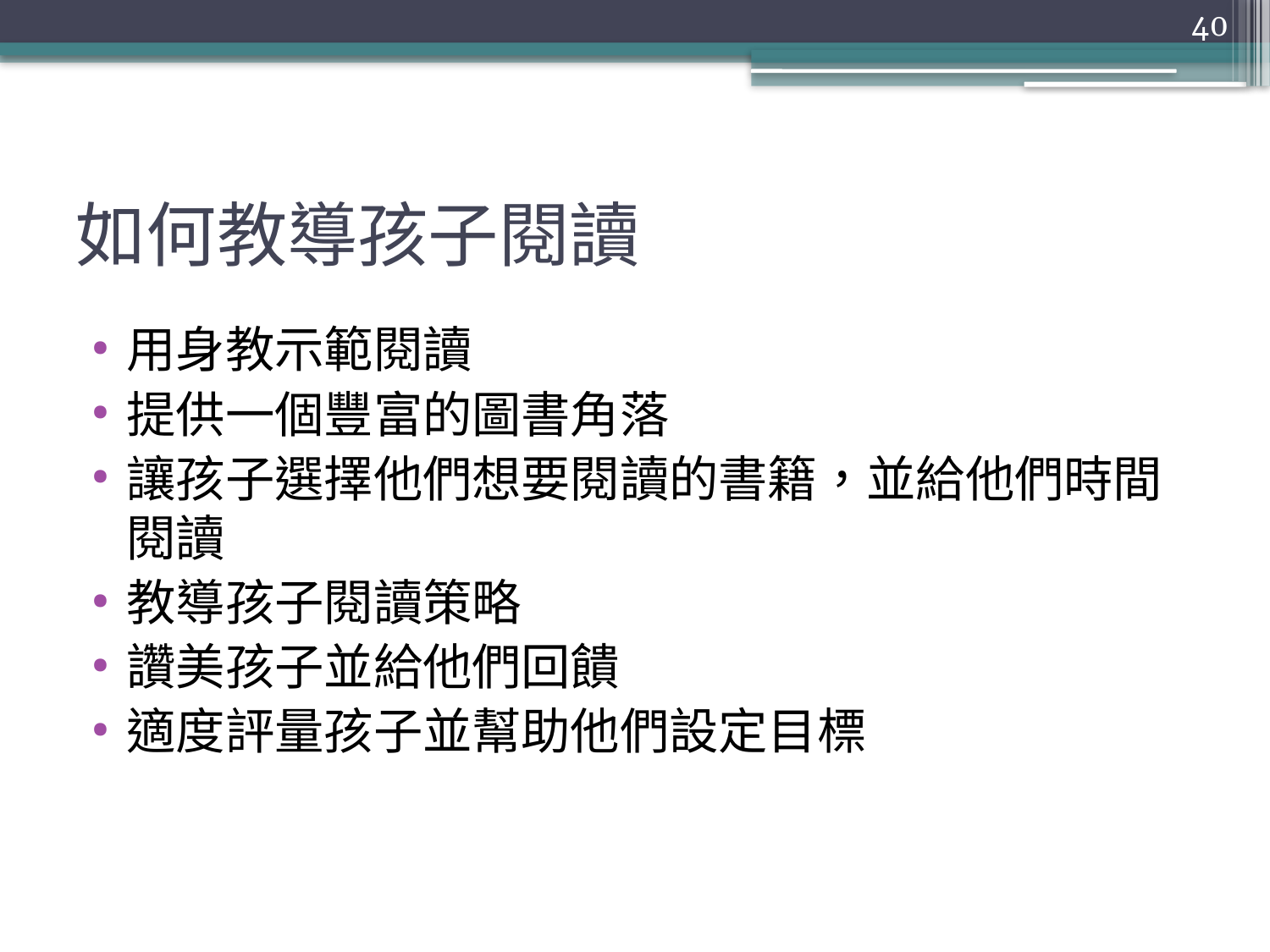

40

# 如何教導孩子閱讀
用身教示範閱讀
提供一個豐富的圖書角落
讓孩子選擇他們想要閱讀的書籍，並給他們時間閱讀
教導孩子閱讀策略
讚美孩子並給他們回饋
適度評量孩子並幫助他們設定目標